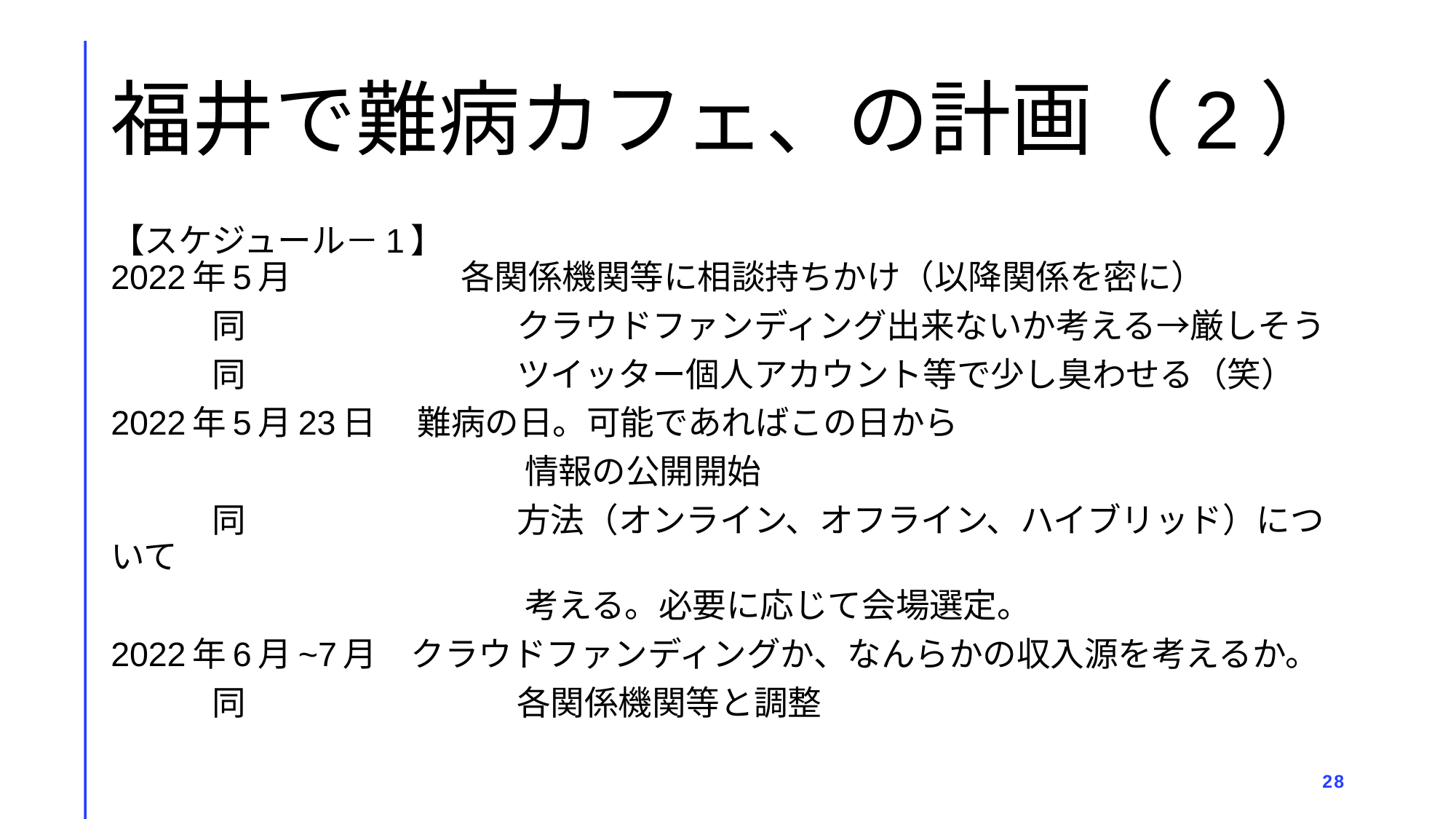

# 福井で難病カフェ、の計画（2）
【スケジュール－1】
2022年5月　　　　　各関係機関等に相談持ちかけ（以降関係を密に）
　　　同　　　　　　　　クラウドファンディング出来ないか考える→厳しそう
　　　同　　　　　　　　ツイッター個人アカウント等で少し臭わせる（笑）
2022年5月23日　 難病の日。可能であればこの日から
　　　　　　　　　　　　 情報の公開開始
　　　同　　　　　　　　方法（オンライン、オフライン、ハイブリッド）について
　　　　　　　　　　　　 考える。必要に応じて会場選定。
2022年6月~7月　クラウドファンディングか、なんらかの収入源を考えるか。
　　　同　　　　　　　　各関係機関等と調整
28